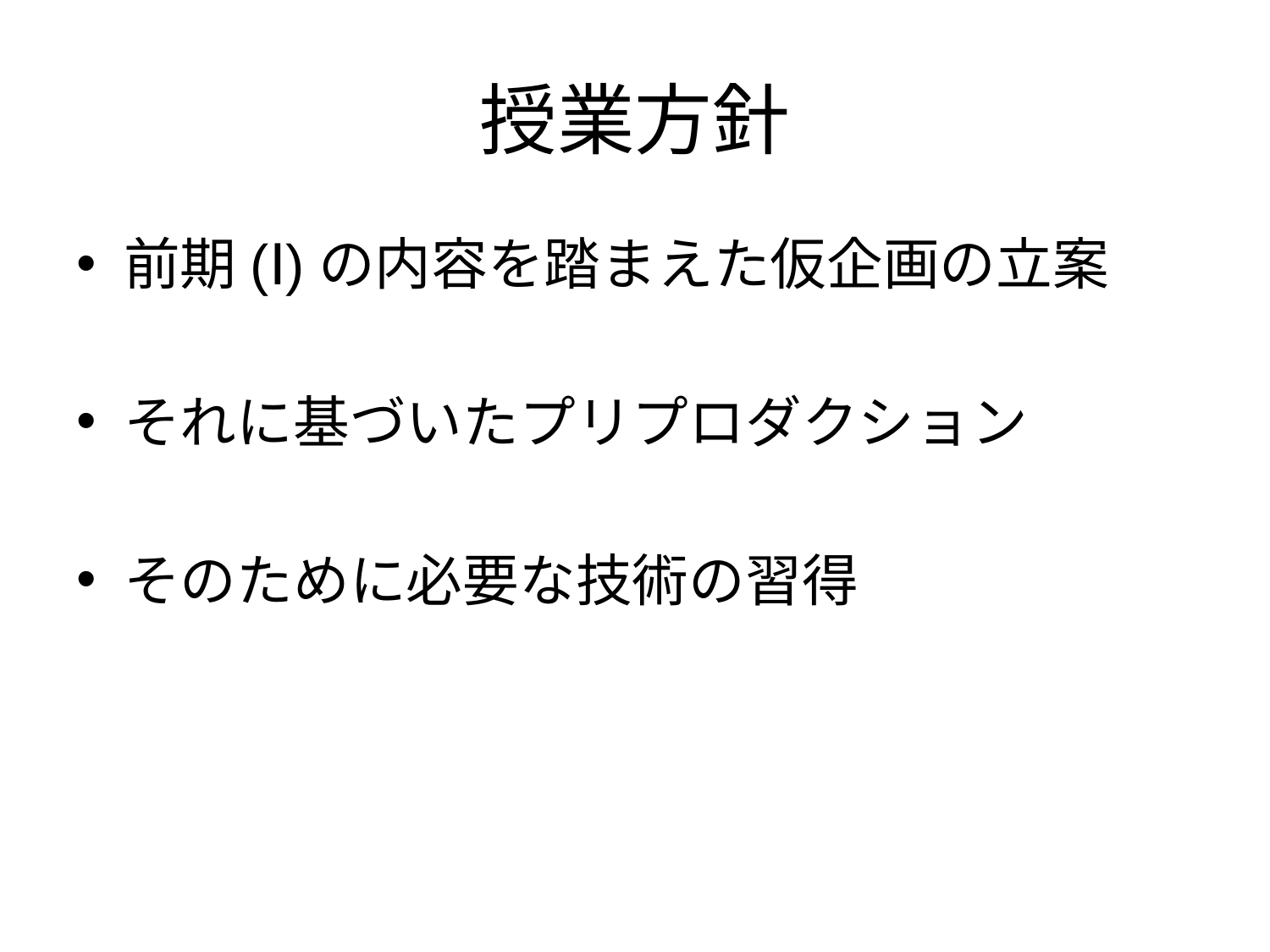

# 授業方針
前期(Ⅰ)の内容を踏まえた仮企画の立案

それに基づいたプリプロダクション

そのために必要な技術の習得